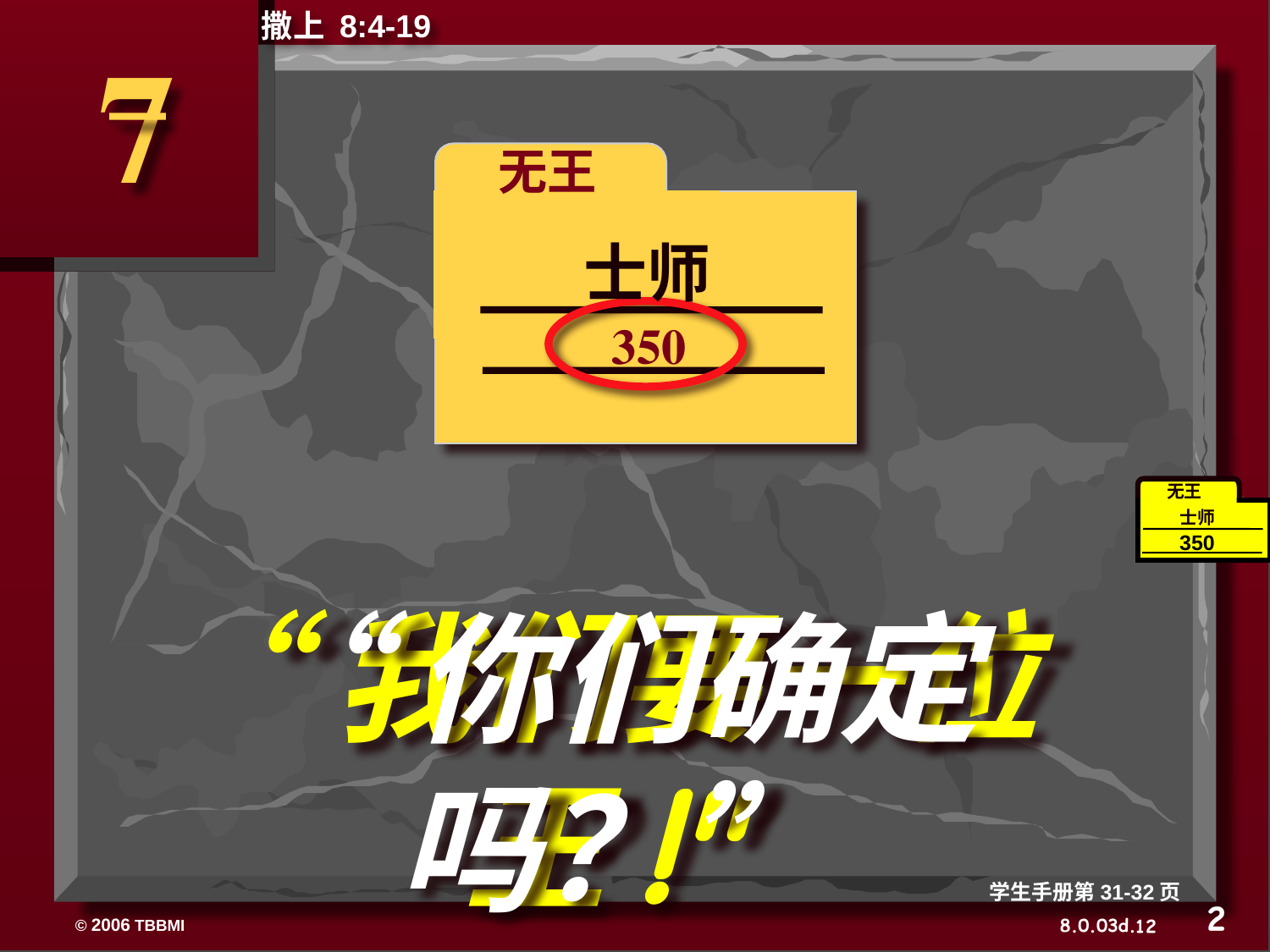

撒上 8:4-19

7

无王

士师

350

无王

350

士师
350

“我们要一位王!"
“你们确定吗？”

学生手册第31-32页
2

12